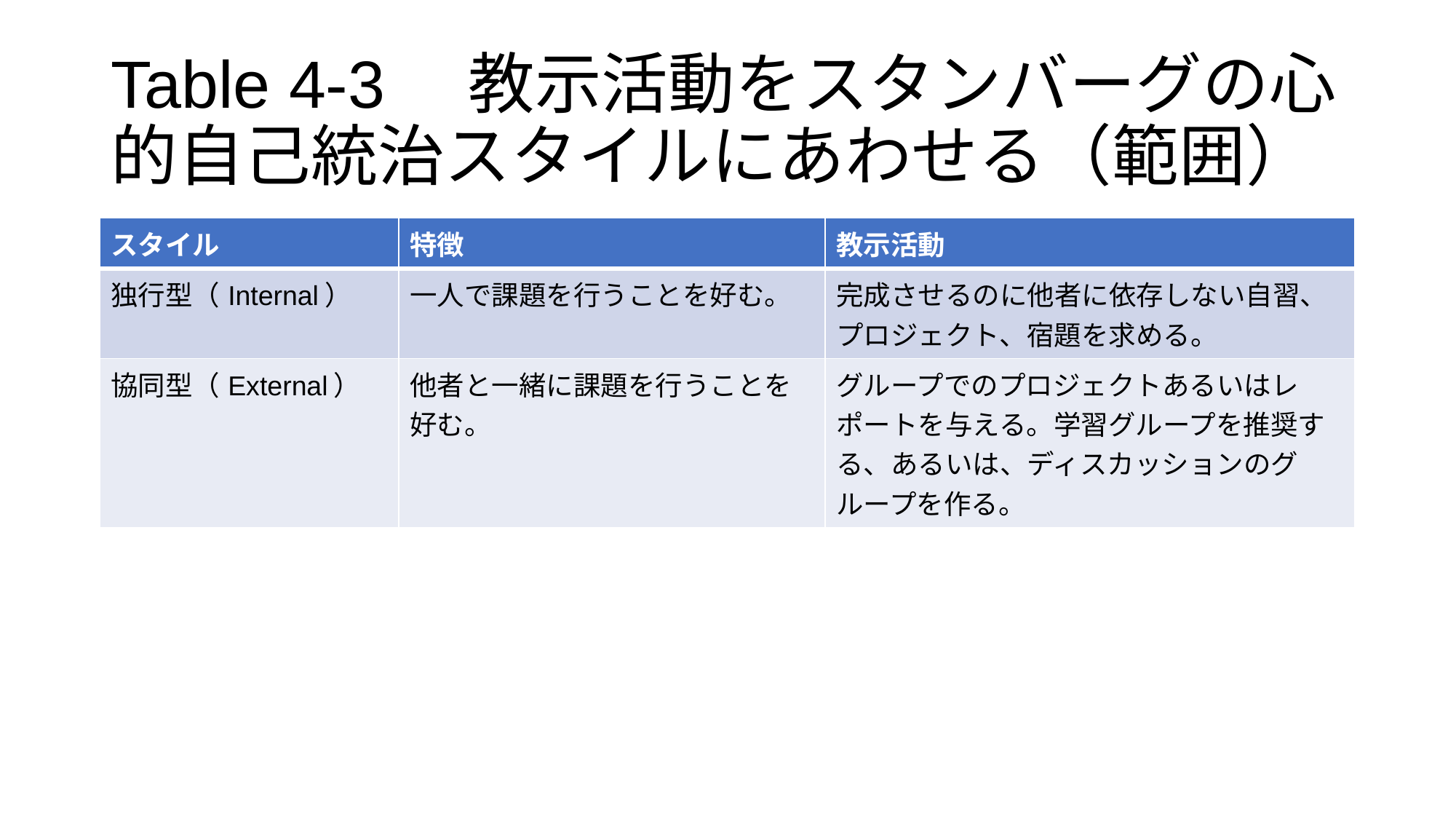

# Table 4-3　教示活動をスタンバーグの心的自己統治スタイルにあわせる（範囲）
| スタイル | 特徴 | 教示活動 |
| --- | --- | --- |
| 独行型（Internal） | 一人で課題を行うことを好む。 | 完成させるのに他者に依存しない自習、プロジェクト、宿題を求める。 |
| 協同型（External） | 他者と一緒に課題を行うことを好む。 | グループでのプロジェクトあるいはレポートを与える。学習グループを推奨する、あるいは、ディスカッションのグループを作る。 |